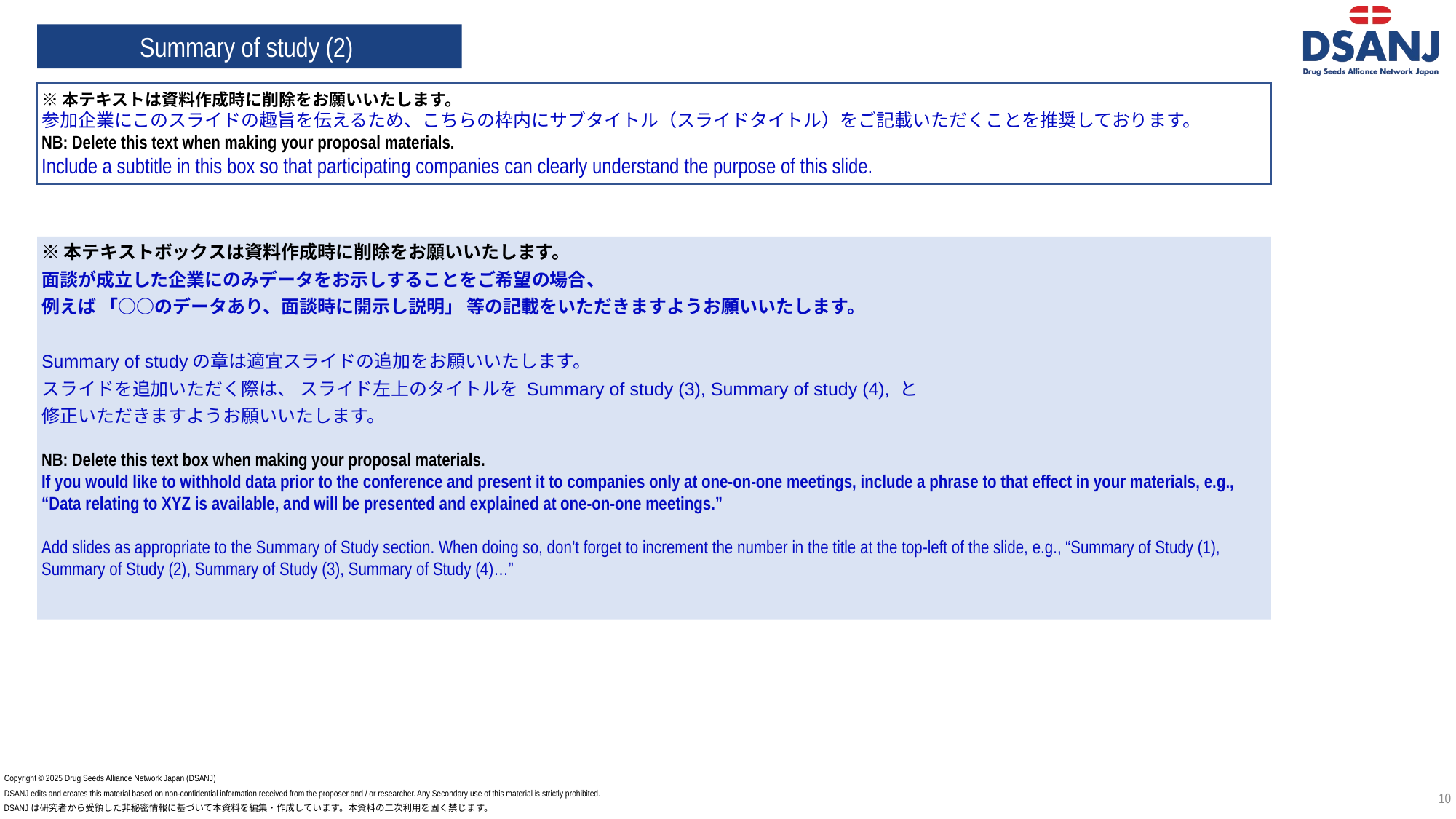

Summary of study (2)
※本テキストは資料作成時に削除をお願いいたします。
参加企業にこのスライドの趣旨を伝えるため、こちらの枠内にサブタイトル（スライドタイトル）をご記載いただくことを推奨しております。
NB: Delete this text when making your proposal materials.
Include a subtitle in this box so that participating companies can clearly understand the purpose of this slide.
※本テキストボックスは資料作成時に削除をお願いいたします。
面談が成立した企業にのみデータをお示しすることをご希望の場合、
例えば 「○○のデータあり、面談時に開示し説明」 等の記載をいただきますようお願いいたします。

Summary of studyの章は適宜スライドの追加をお願いいたします。
スライドを追加いただく際は、 スライド左上のタイトルを Summary of study (3), Summary of study (4), と
修正いただきますようお願いいたします。

NB: Delete this text box when making your proposal materials.
If you would like to withhold data prior to the conference and present it to companies only at one-on-one meetings, include a phrase to that effect in your materials, e.g., “Data relating to XYZ is available, and will be presented and explained at one-on-one meetings.”

Add slides as appropriate to the Summary of Study section. When doing so, don’t forget to increment the number in the title at the top-left of the slide, e.g., “Summary of Study (1), Summary of Study (2), Summary of Study (3), Summary of Study (4)…”
Copyright © 2025 Drug Seeds Alliance Network Japan (DSANJ)
DSANJ edits and creates this material based on non-confidential information received from the proposer and / or researcher. Any Secondary use of this material is strictly prohibited.
DSANJは研究者から受領した非秘密情報に基づいて本資料を編集・作成しています。本資料の二次利用を固く禁じます。
10